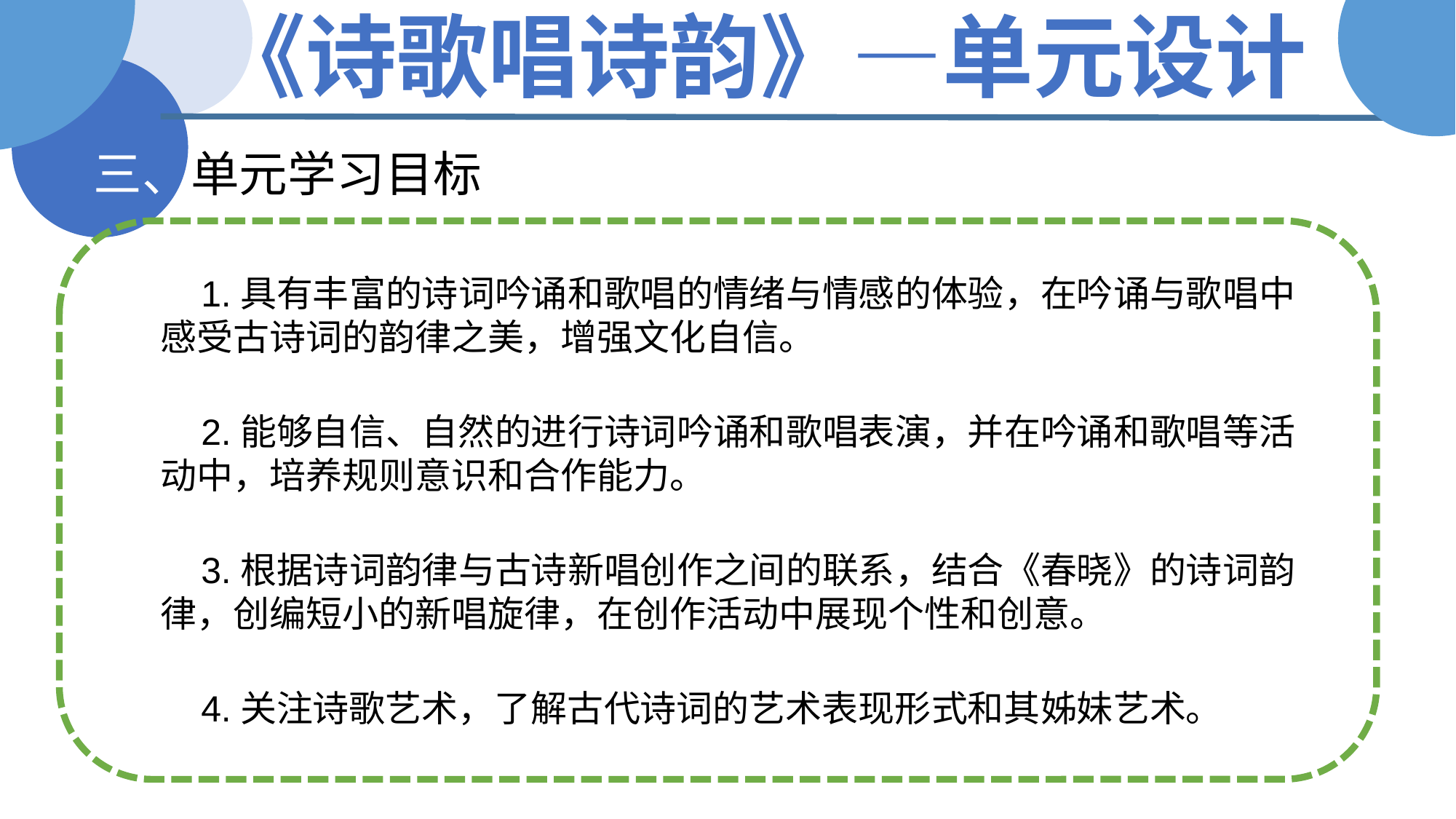

《诗歌唱诗韵》—单元设计
三、单元学习目标

    1.具有丰富的诗词吟诵和歌唱的情绪与情感的体验，在吟诵与歌唱中感受古诗词的韵律之美，增强文化自信。

    2.能够自信、自然的进行诗词吟诵和歌唱表演，并在吟诵和歌唱等活动中，培养规则意识和合作能力。

    3.根据诗词韵律与古诗新唱创作之间的联系，结合《春晓》的诗词韵律，创编短小的新唱旋律，在创作活动中展现个性和创意。

    4.关注诗歌艺术，了解古代诗词的艺术表现形式和其姊妹艺术。